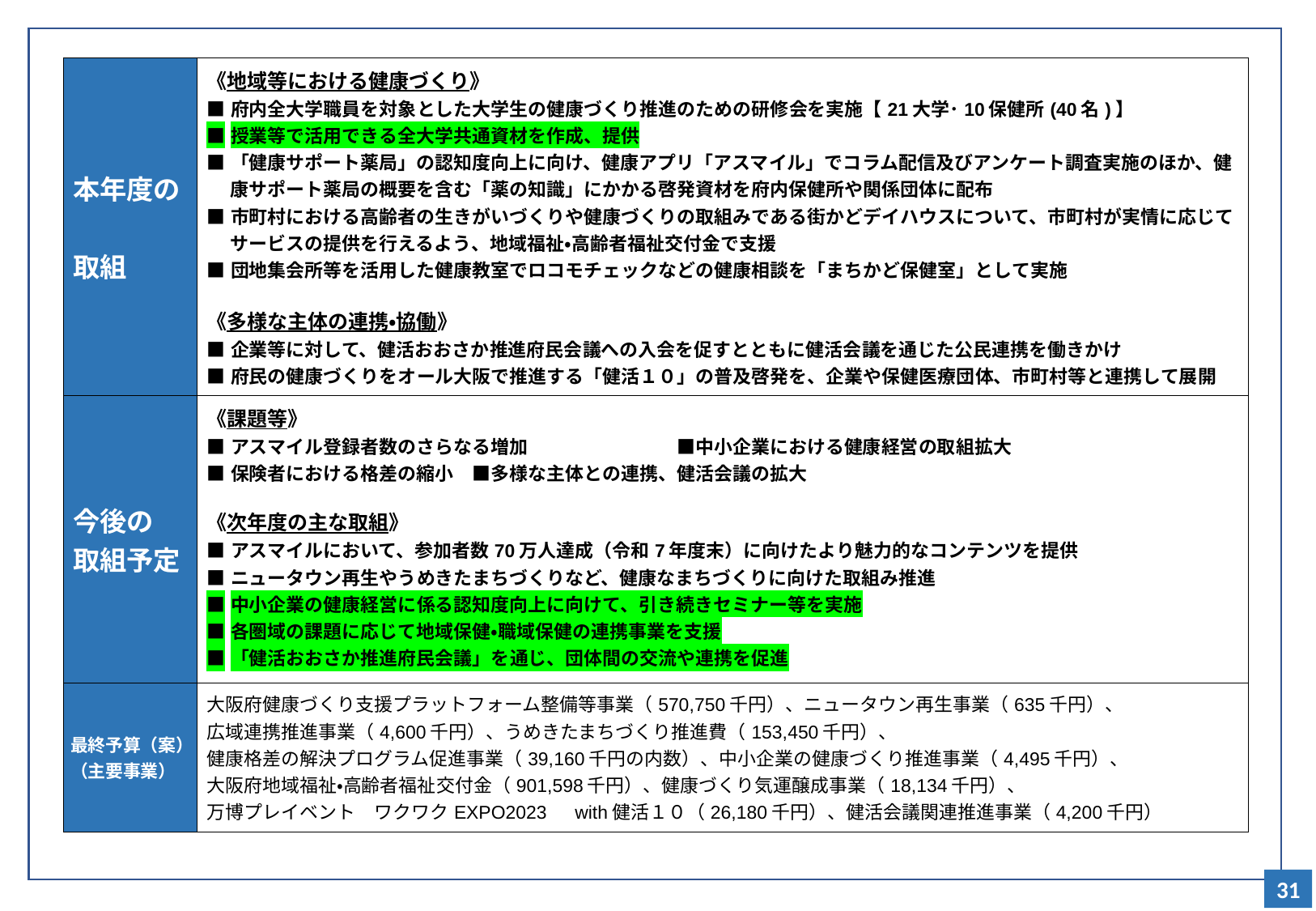

| 本年度の 取組 | 《地域等における健康づくり》 ■府内全大学職員を対象とした大学生の健康づくり推進のための研修会を実施【21大学･10保健所(40名)】 ■授業等で活用できる全大学共通資材を作成、提供 ■「健康サポート薬局」の認知度向上に向け、健康アプリ「アスマイル」でコラム配信及びアンケート調査実施のほか、健康サポート薬局の概要を含む「薬の知識」にかかる啓発資材を府内保健所や関係団体に配布 ■市町村における高齢者の生きがいづくりや健康づくりの取組みである街かどデイハウスについて、市町村が実情に応じてサービスの提供を行えるよう、地域福祉・高齢者福祉交付金で支援 ■団地集会所等を活用した健康教室でロコモチェックなどの健康相談を「まちかど保健室」として実施 《多様な主体の連携・協働》 ■企業等に対して、健活おおさか推進府民会議への入会を促すとともに健活会議を通じた公民連携を働きかけ ■府民の健康づくりをオール大阪で推進する「健活１０」の普及啓発を、企業や保健医療団体、市町村等と連携して展開 |
| --- | --- |
| 今後の 取組予定 | 《課題等》 ■アスマイル登録者数のさらなる増加　　　　　　　　■中小企業における健康経営の取組拡大 ■保険者における格差の縮小　■多様な主体との連携、健活会議の拡大 《次年度の主な取組》 ■アスマイルにおいて、参加者数70万人達成（令和7年度末）に向けたより魅力的なコンテンツを提供 ■ニュータウン再生やうめきたまちづくりなど、健康なまちづくりに向けた取組み推進 ■中小企業の健康経営に係る認知度向上に向けて、引き続きセミナー等を実施 ■各圏域の課題に応じて地域保健・職域保健の連携事業を支援 ■「健活おおさか推進府民会議」を通じ、団体間の交流や連携を促進 |
| 最終予算（案） （主要事業） | 大阪府健康づくり支援プラットフォーム整備等事業（570,750千円）、ニュータウン再生事業（635千円）、 広域連携推進事業（4,600千円）、うめきたまちづくり推進費（153,450千円）、 健康格差の解決プログラム促進事業（39,160千円の内数）、中小企業の健康づくり推進事業（4,495千円）、 大阪府地域福祉・高齢者福祉交付金（901,598千円）、健康づくり気運醸成事業（18,134千円）、 万博プレイベント　ワクワクEXPO2023　with健活１０（26,180千円）、健活会議関連推進事業（4,200千円） |
31